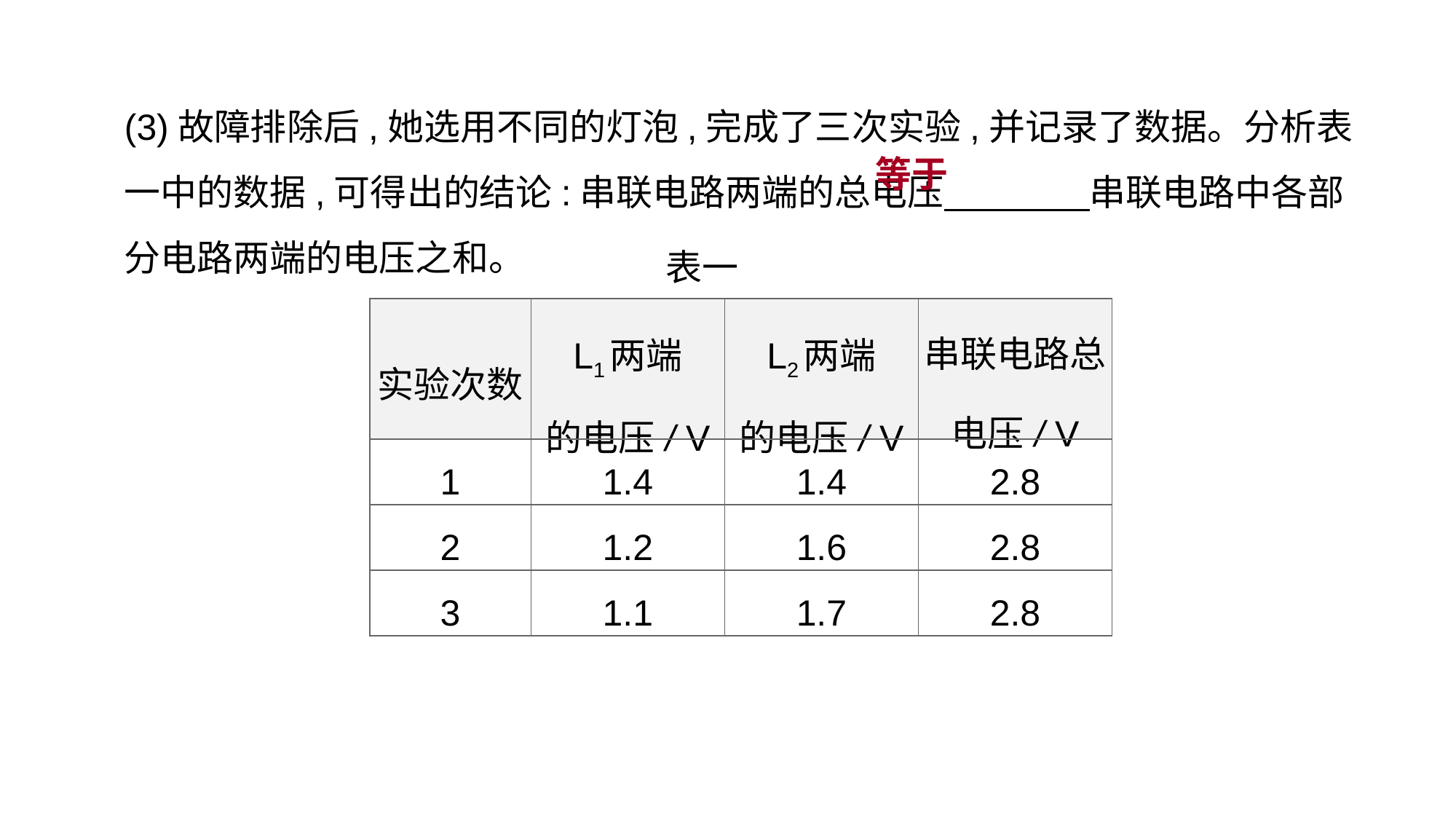

(3)故障排除后,她选用不同的灯泡,完成了三次实验,并记录了数据。分析表一中的数据,可得出的结论:串联电路两端的总电压　　　　串联电路中各部分电路两端的电压之和。
等于
表一
| 实验次数 | L1两端 的电压/ V | L2两端 的电压/ V | 串联电路总 电压/ V |
| --- | --- | --- | --- |
| 1 | 1.4 | 1.4 | 2.8 |
| 2 | 1.2 | 1.6 | 2.8 |
| 3 | 1.1 | 1.7 | 2.8 |